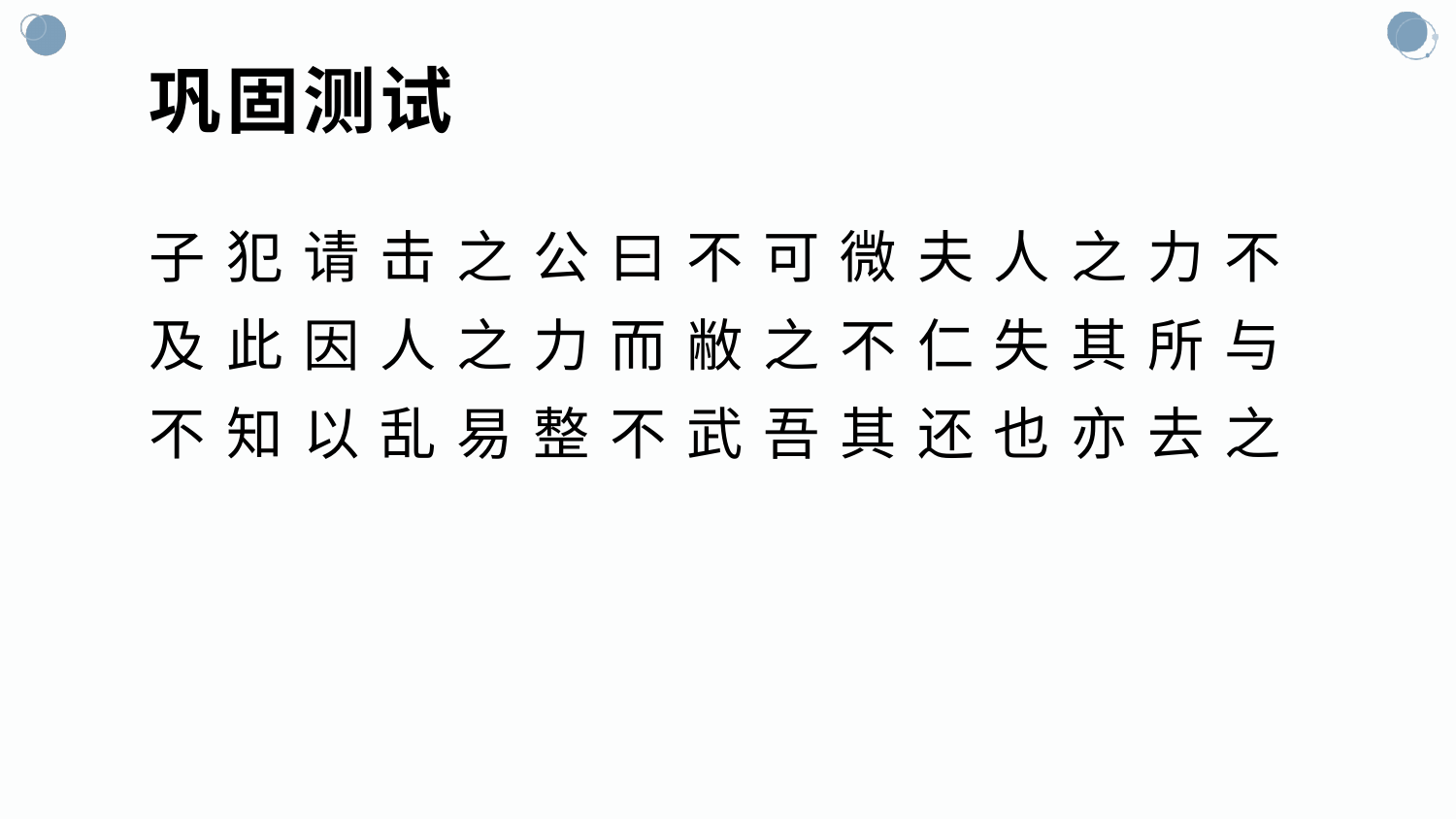

# 巩固测试
子犯请击之公曰不可微夫人之力不及此因人之力而敝之不仁失其所与不知以乱易整不武吾其还也亦去之